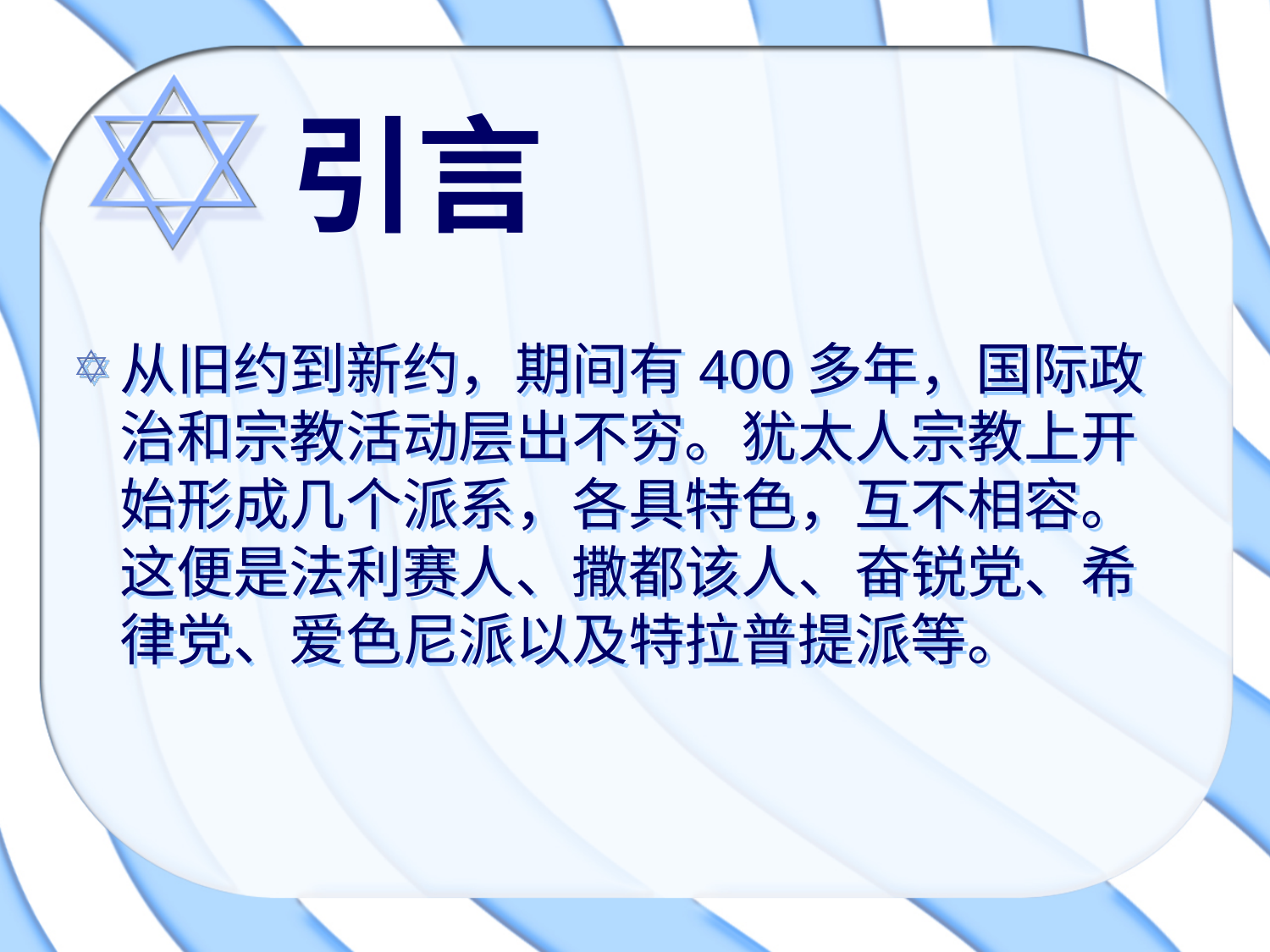

引言
从旧约到新约，期间有400多年，国际政治和宗教活动层出不穷。犹太人宗教上开始形成几个派系，各具特色，互不相容。这便是法利赛人、撒都该人、奋锐党、希律党、爱色尼派以及特拉普提派等。